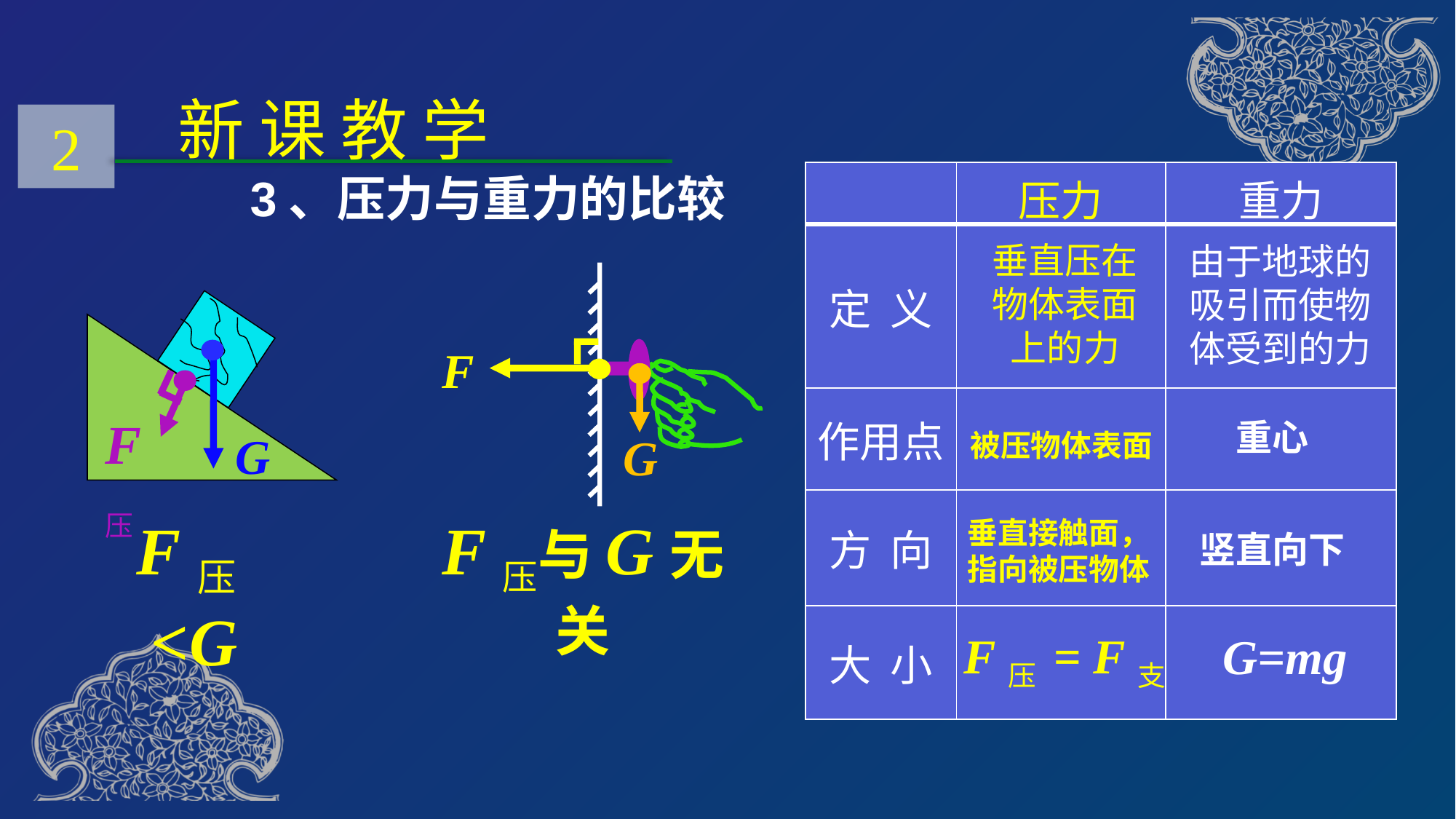

新 课 教 学

2
|  | 压力 | 重力 |
| --- | --- | --- |
| 定 义 |  |  |
| 作用点 |  |  |
| 方 向 |  |  |
| 大 小 |  |  |
3、压力与重力的比较
垂直压在物体表面上的力
由于地球的吸引而使物体受到的力

F

G

F压

重心
G
被压物体表面
F压<G
F压与G无关
垂直接触面，指向被压物体
竖直向下
G=mg
F压 = F支